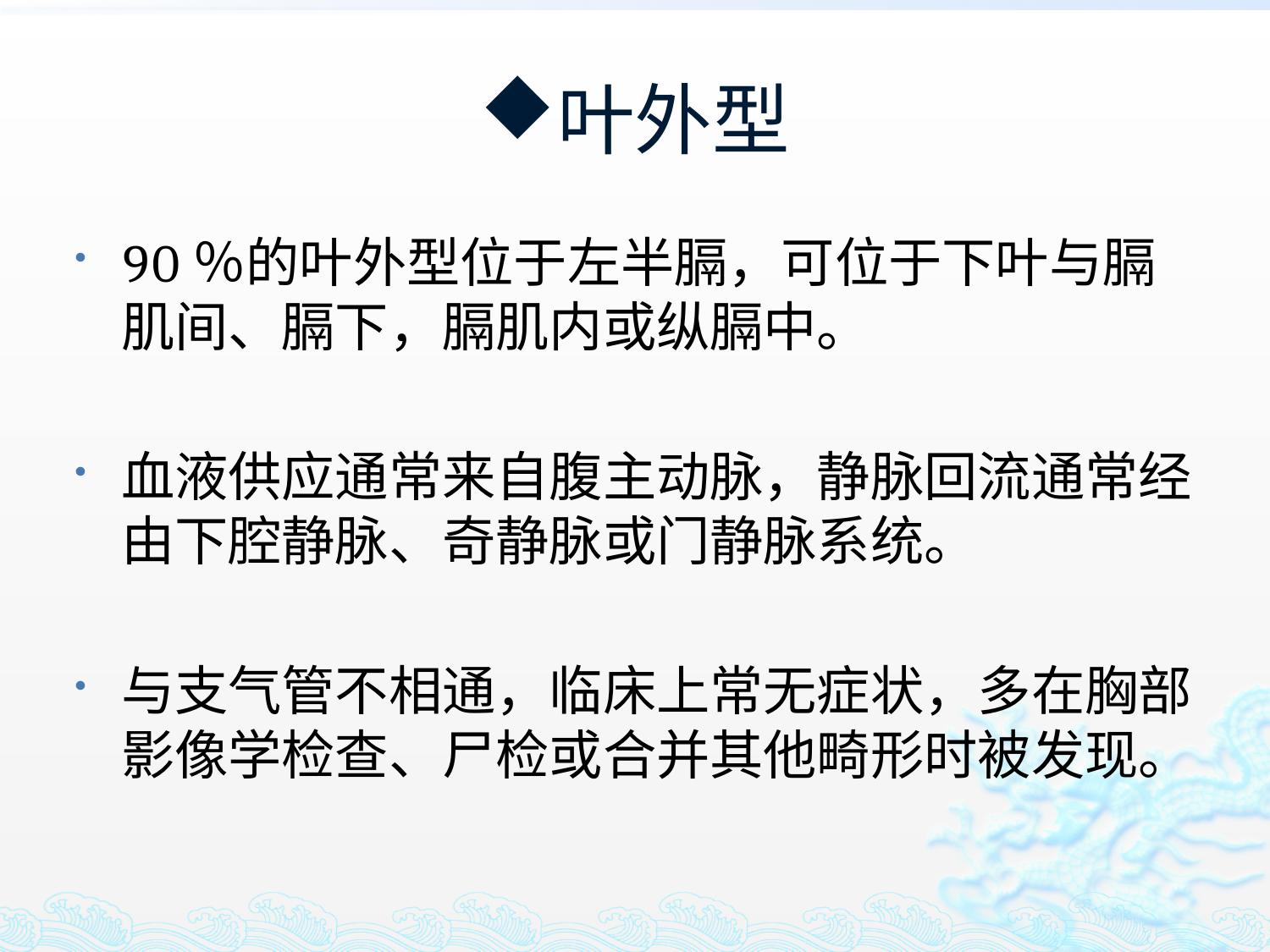

# 叶外型
90％的叶外型位于左半膈，可位于下叶与膈肌间、膈下，膈肌内或纵膈中。

血液供应通常来自腹主动脉，静脉回流通常经由下腔静脉、奇静脉或门静脉系统。

与支气管不相通，临床上常无症状，多在胸部影像学检查、尸检或合并其他畸形时被发现。